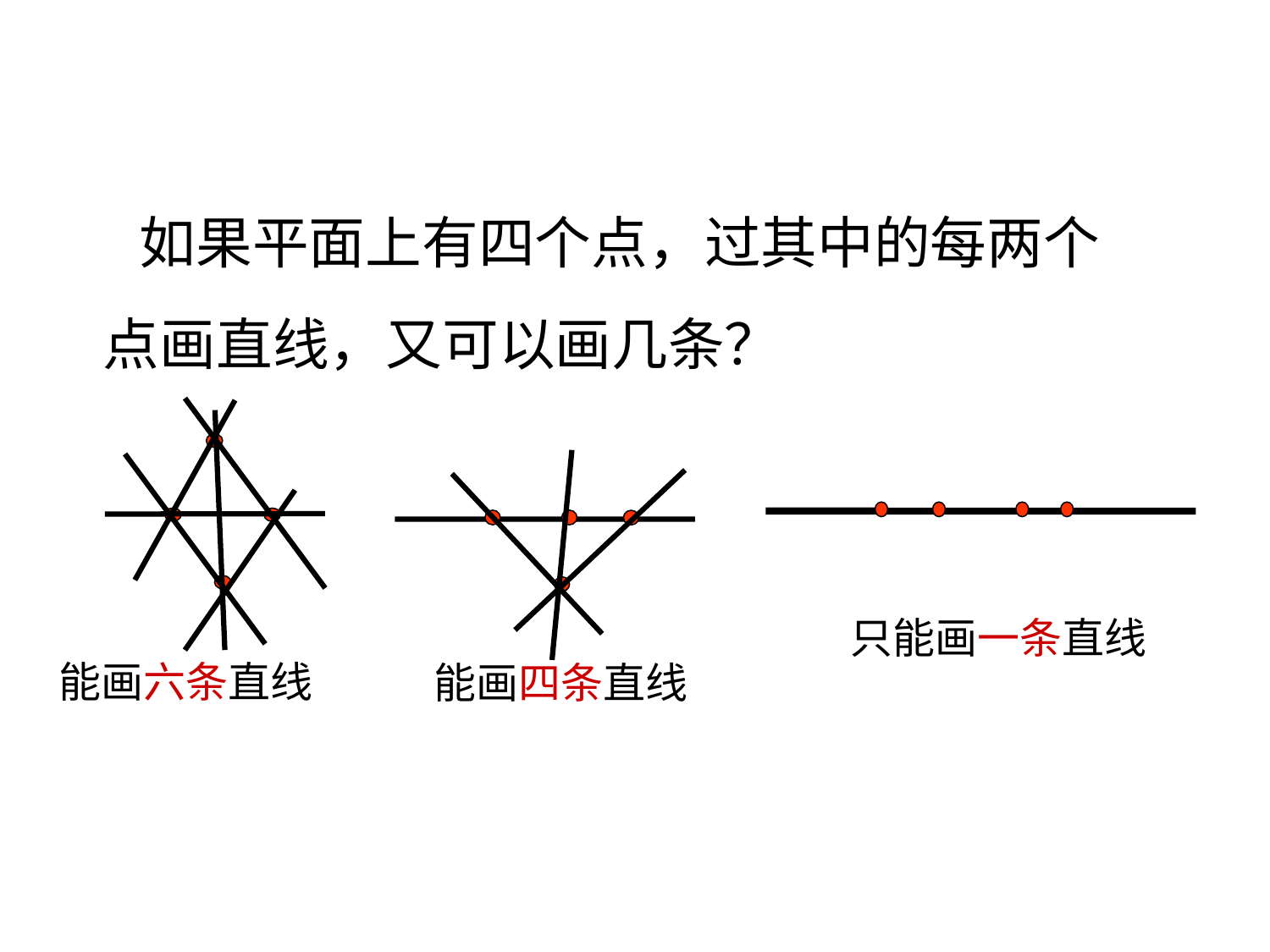

如果平面上有四个点，过其中的每两个点画直线，又可以画几条？

只能画一条直线
能画六条直线
能画四条直线